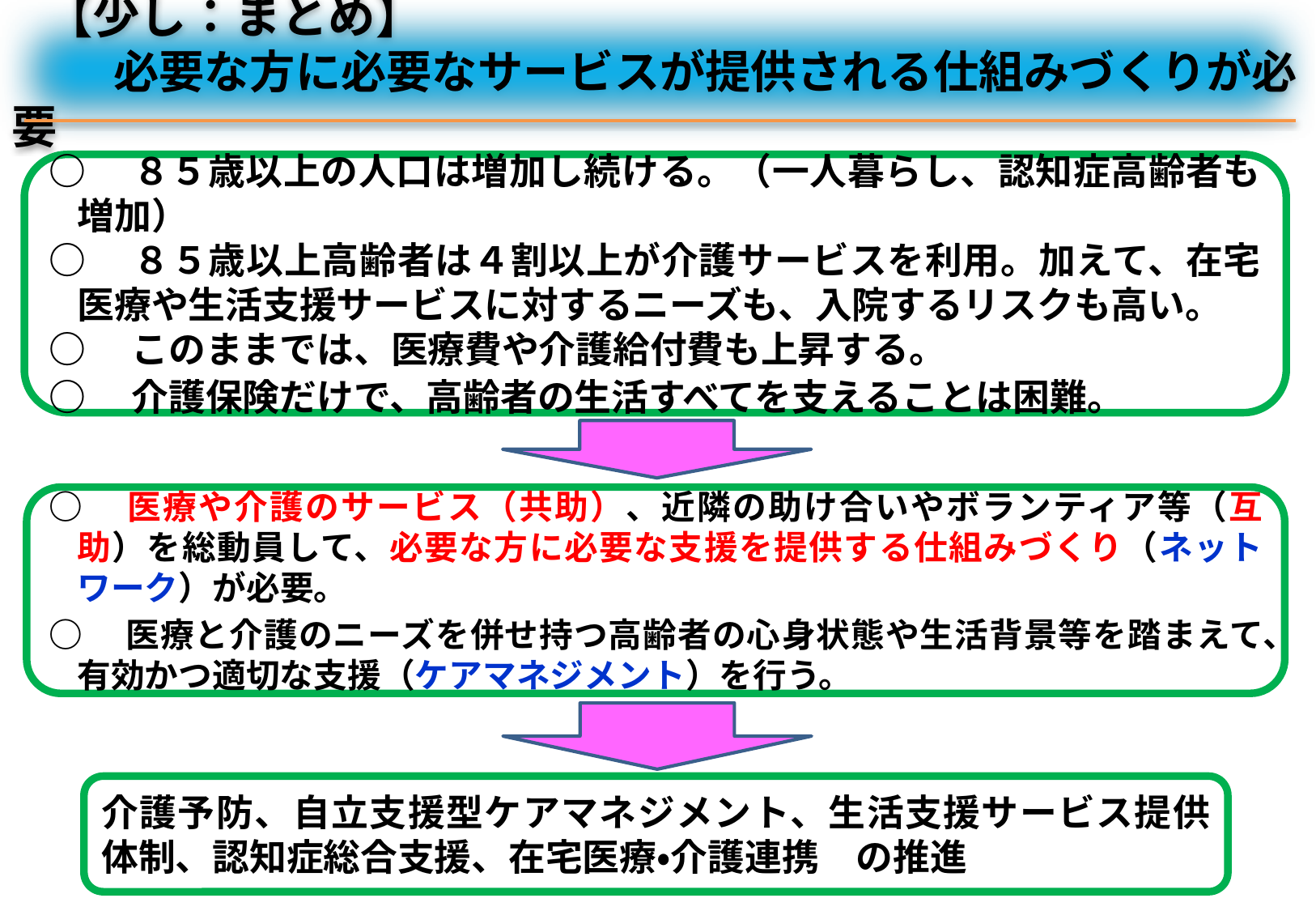

【少し：まとめ】
　　　必要な方に必要なサービスが提供される仕組みづくりが必要
○　８５歳以上の人口は増加し続ける。（一人暮らし、認知症高齢者も増加）
○　８５歳以上高齢者は４割以上が介護サービスを利用。加えて、在宅医療や生活支援サービスに対するニーズも、入院するリスクも高い。
○　このままでは、医療費や介護給付費も上昇する。
○　介護保険だけで、高齢者の生活すべてを支えることは困難。

○　医療や介護のサービス（共助）、近隣の助け合いやボランティア等（互助）を総動員して、必要な方に必要な支援を提供する仕組みづくり（ネットワーク）が必要。
○　医療と介護のニーズを併せ持つ高齢者の心身状態や生活背景等を踏まえて、有効かつ適切な支援（ケアマネジメント）を行う。

介護予防、自立支援型ケアマネジメント、生活支援サービス提供体制、認知症総合支援、在宅医療・介護連携　の推進